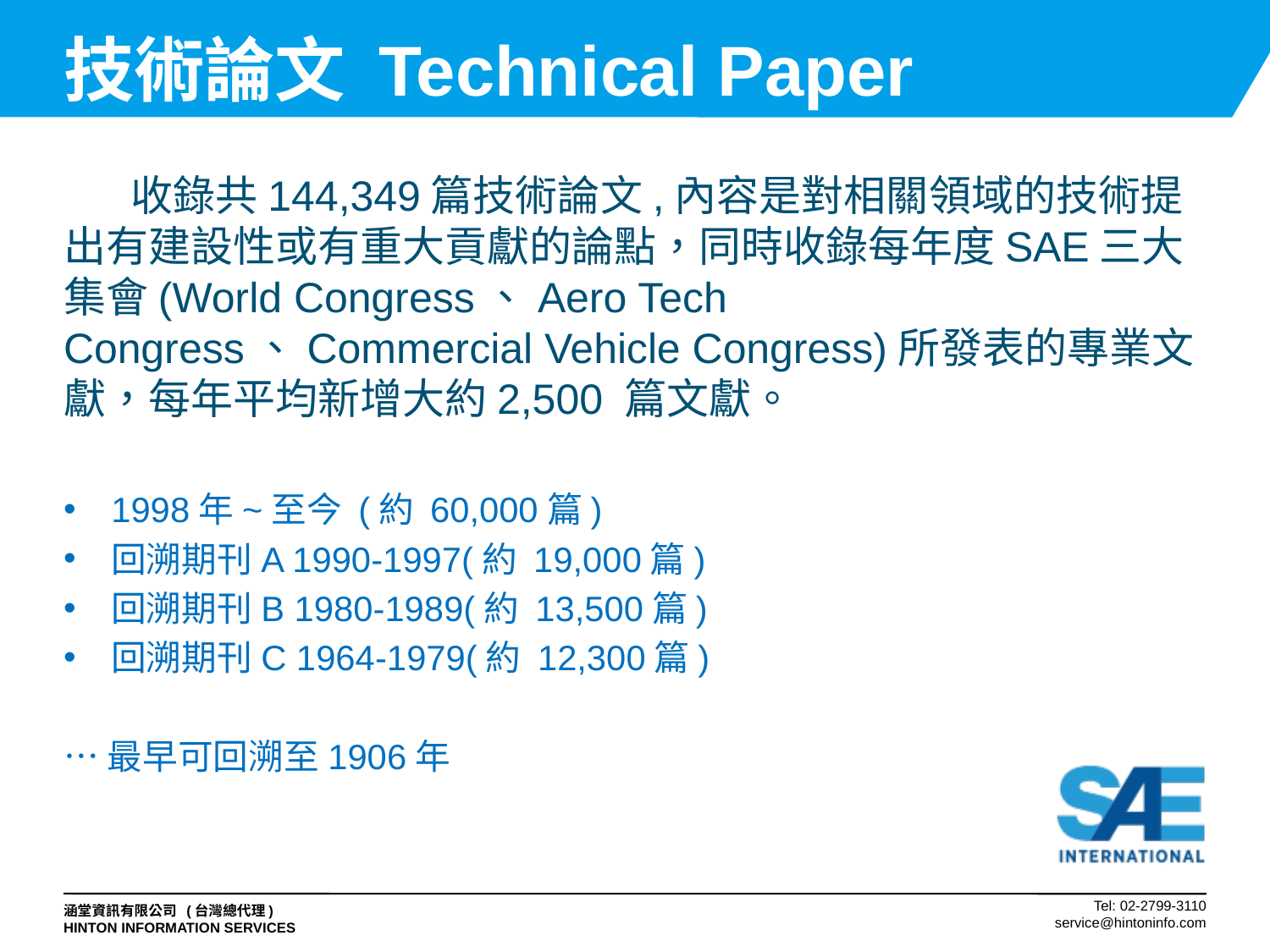

# 技術論文 Technical Paper
      收錄共144,349篇技術論文,內容是對相關領域的技術提出有建設性或有重大貢獻的論點，同時收錄每年度SAE三大集會(World Congress、Aero Tech Congress、Commercial Vehicle Congress)所發表的專業文獻，每年平均新增大約2,500 篇文獻。

1998年~至今 (約 60,000篇)
回溯期刊A 1990-1997(約 19,000篇)
回溯期刊B 1980-1989(約 13,500篇)
回溯期刊C 1964-1979(約 12,300篇)

…最早可回溯至1906年

Tel: 02-2799-3110
service@hintoninfo.com